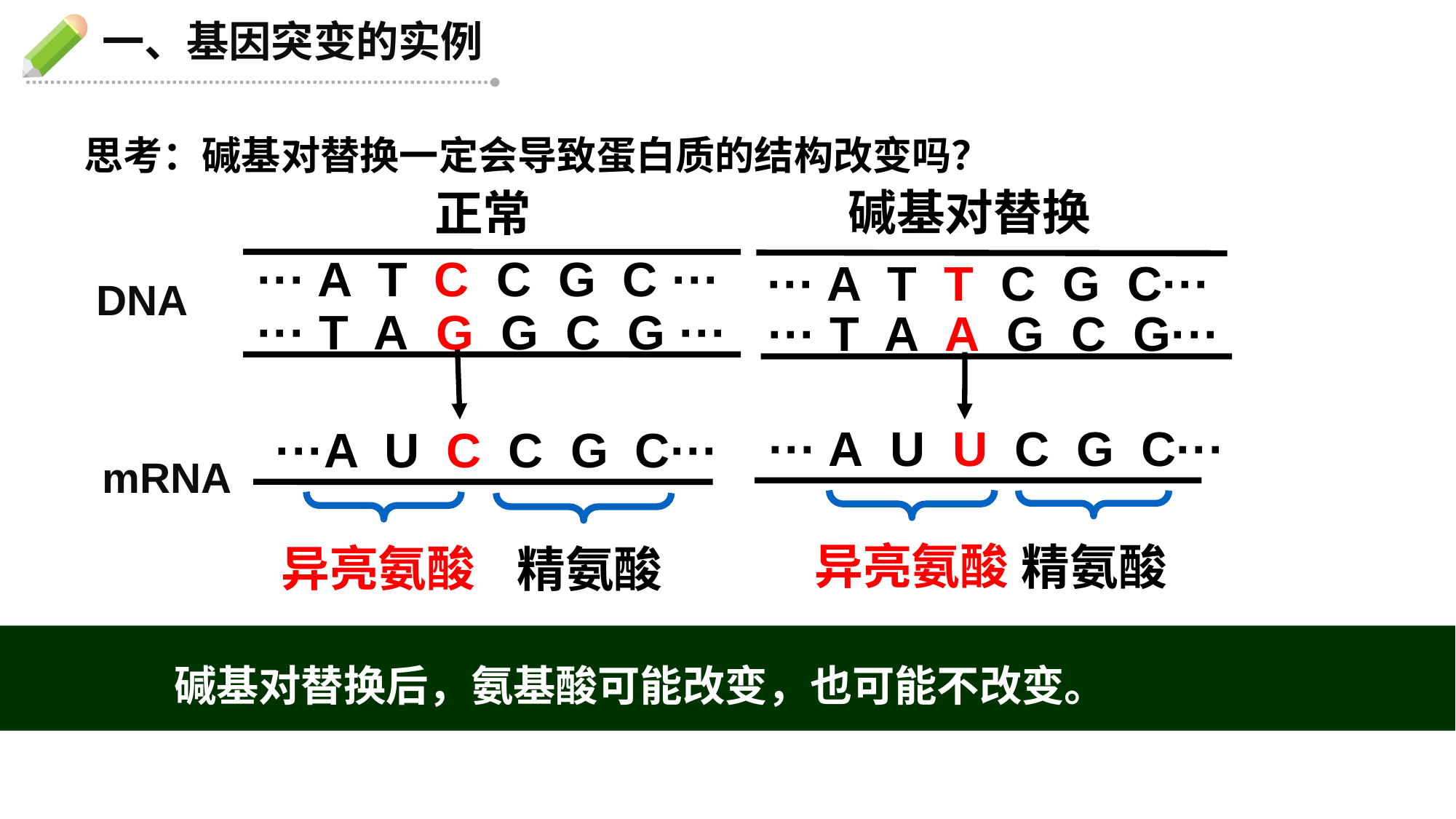

一、基因突变的实例

思考：碱基对替换一定会导致蛋白质的结构改变吗？
碱基对替换
··· A  T  T  C  G  C···

··· T  A  A  G  C  G···

正常
··· A  T  C  C  G  C ···
··· T  A  G  G  C  G ···

DNA

··· A  U  U  C  G  C···

···A  U  C  C  G  C···

mRNA
异亮氨酸
精氨酸
异亮氨酸
精氨酸

碱基对替换后，氨基酸可能改变，也可能不改变。